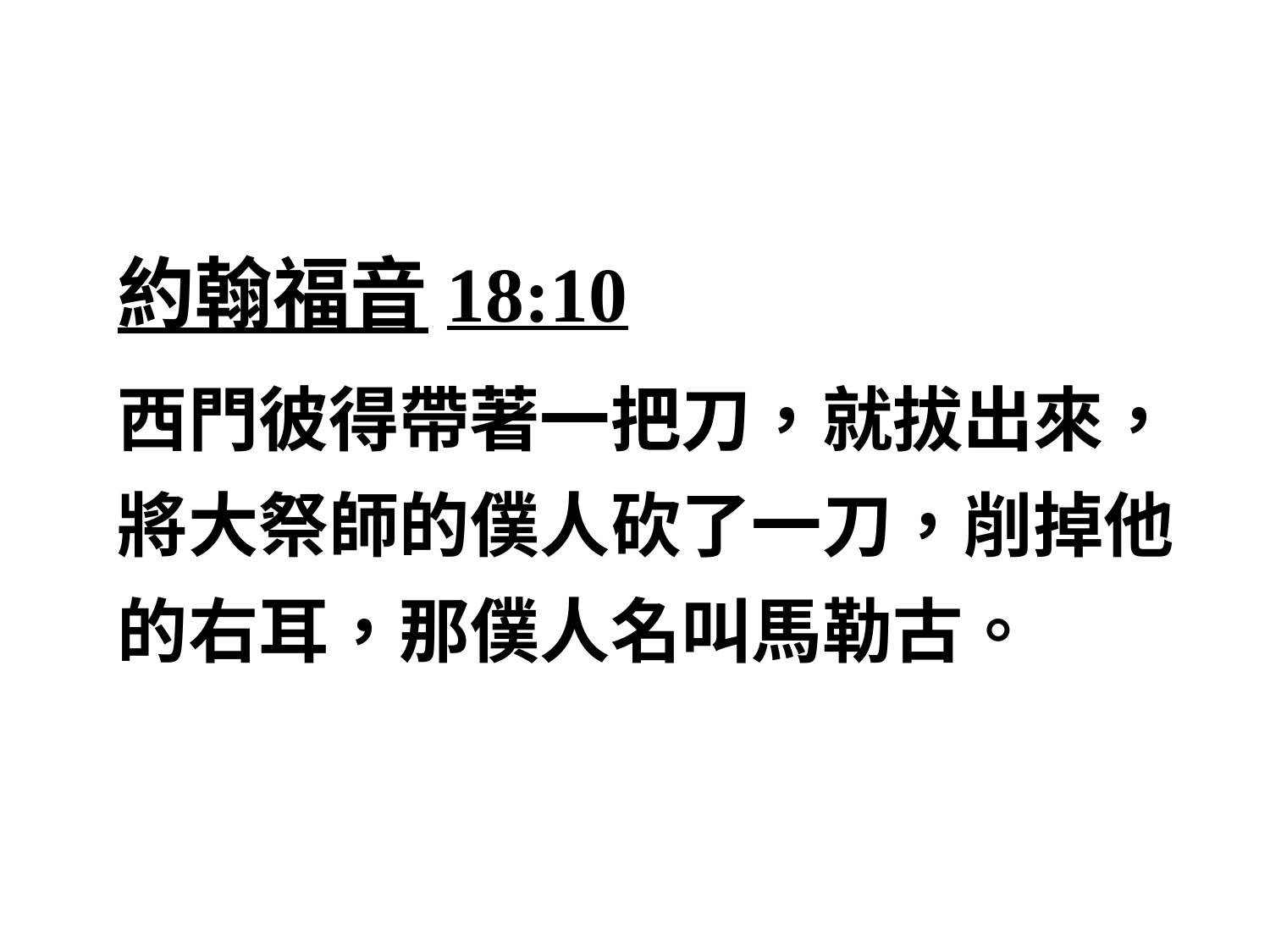

約翰福音18:10

西門彼得帶著一把刀，就拔出來，將大祭師的僕人砍了一刀，削掉他的右耳，那僕人名叫馬勒古。